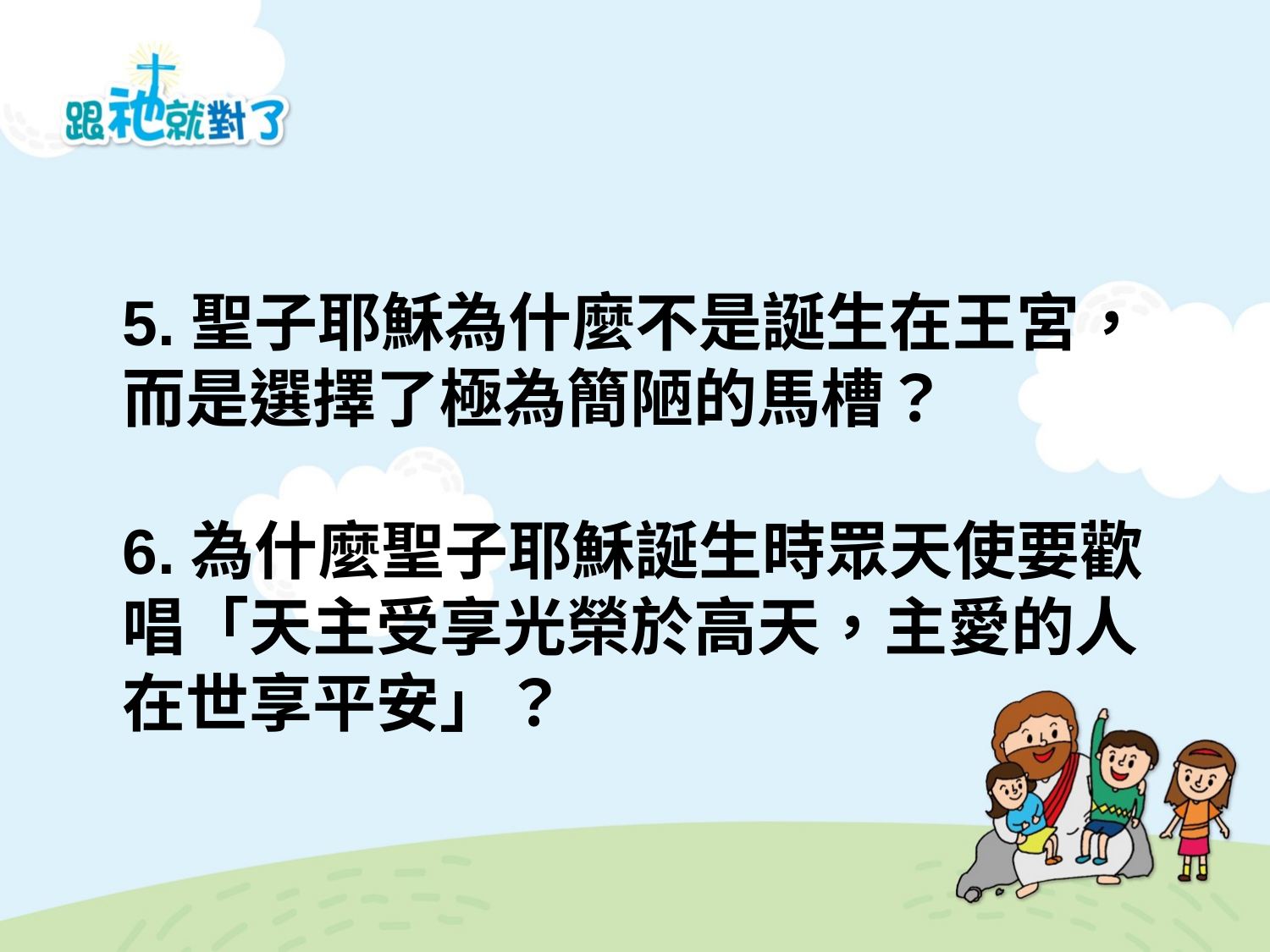

5.聖子耶穌為什麼不是誕生在王宮，而是選擇了極為簡陋的馬槽？

6.為什麼聖子耶穌誕生時眾天使要歡唱「天主受享光榮於高天，主愛的人在世享平安」？